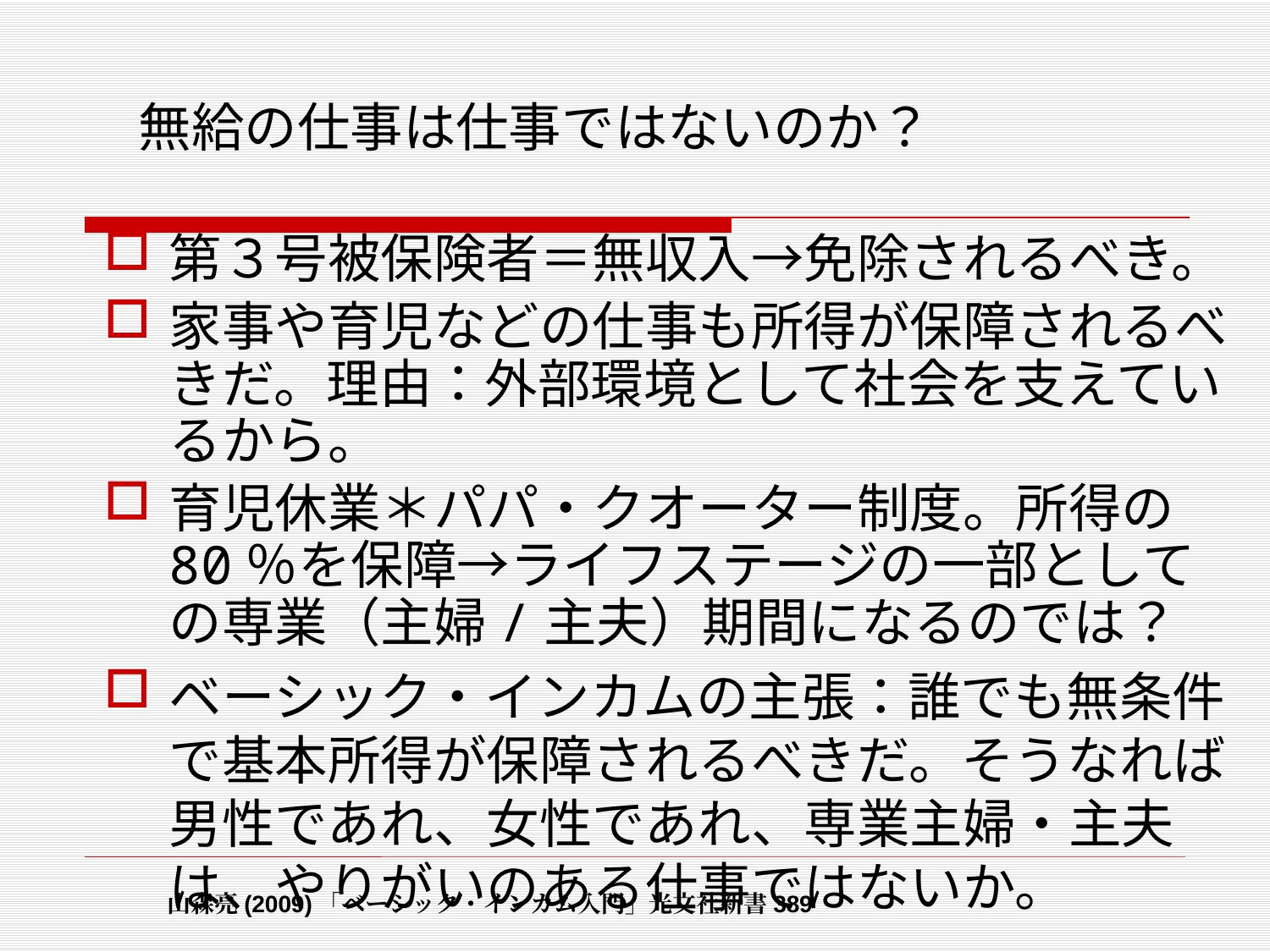

# 無給の仕事は仕事ではないのか？
第３号被保険者＝無収入→免除されるべき。
家事や育児などの仕事も所得が保障されるべきだ。理由：外部環境として社会を支えているから。
育児休業＊パパ・クオーター制度。所得の80％を保障→ライフステージの一部としての専業（主婦/主夫）期間になるのでは？
ベーシック・インカムの主張：誰でも無条件で基本所得が保障されるべきだ。そうなれば男性であれ、女性であれ、専業主婦・主夫は、やりがいのある仕事ではないか。

山森亮(2009)「ベーシック・インカム入門」光文社新書389